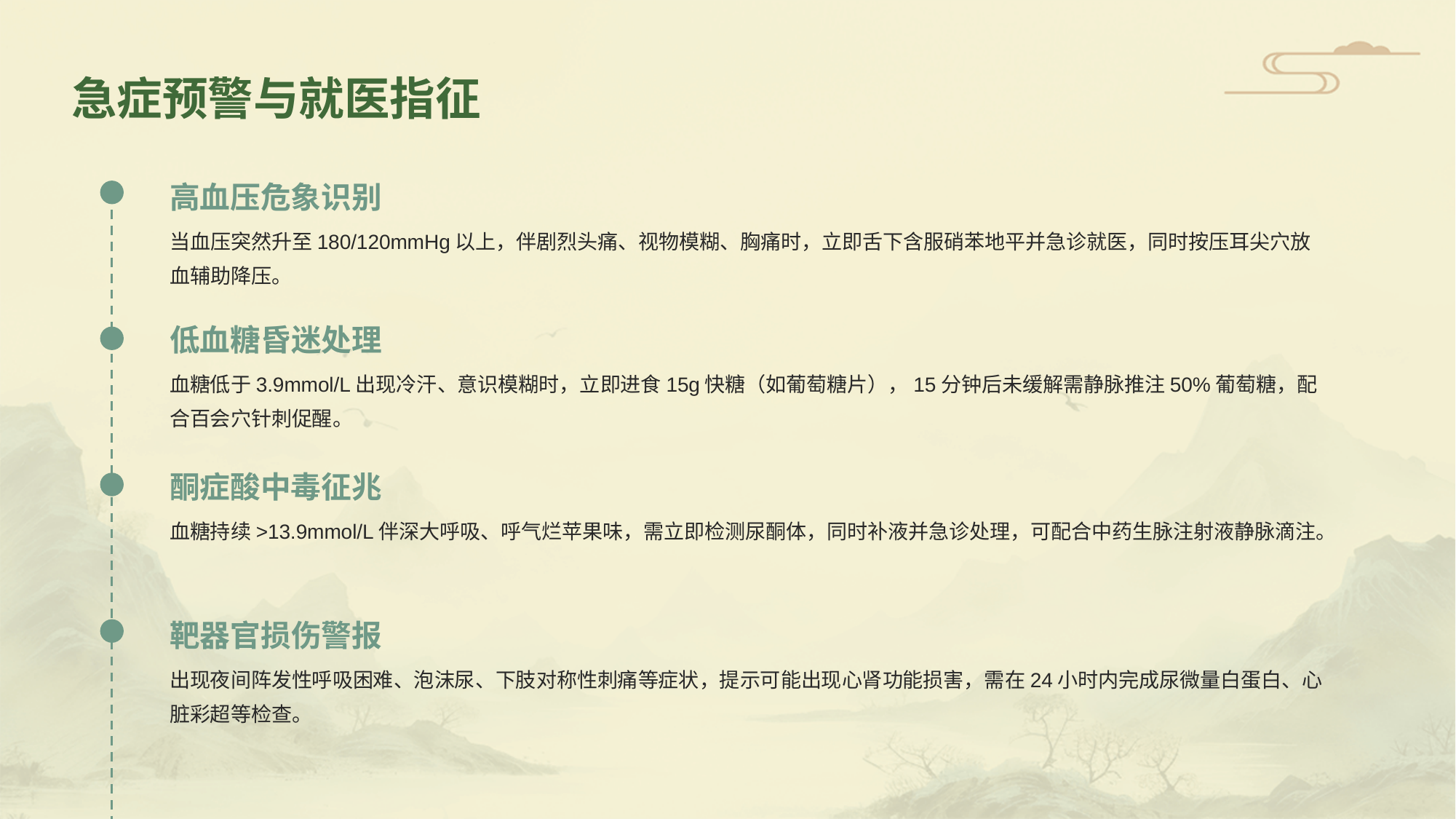

急症预警与就医指征
高血压危象识别

当血压突然升至180/120mmHg以上，伴剧烈头痛、视物模糊、胸痛时，立即舌下含服硝苯地平并急诊就医，同时按压耳尖穴放血辅助降压。
低血糖昏迷处理

血糖低于3.9mmol/L出现冷汗、意识模糊时，立即进食15g快糖（如葡萄糖片），15分钟后未缓解需静脉推注50%葡萄糖，配合百会穴针刺促醒。
酮症酸中毒征兆

血糖持续>13.9mmol/L伴深大呼吸、呼气烂苹果味，需立即检测尿酮体，同时补液并急诊处理，可配合中药生脉注射液静脉滴注。
靶器官损伤警报

出现夜间阵发性呼吸困难、泡沫尿、下肢对称性刺痛等症状，提示可能出现心肾功能损害，需在24小时内完成尿微量白蛋白、心脏彩超等检查。